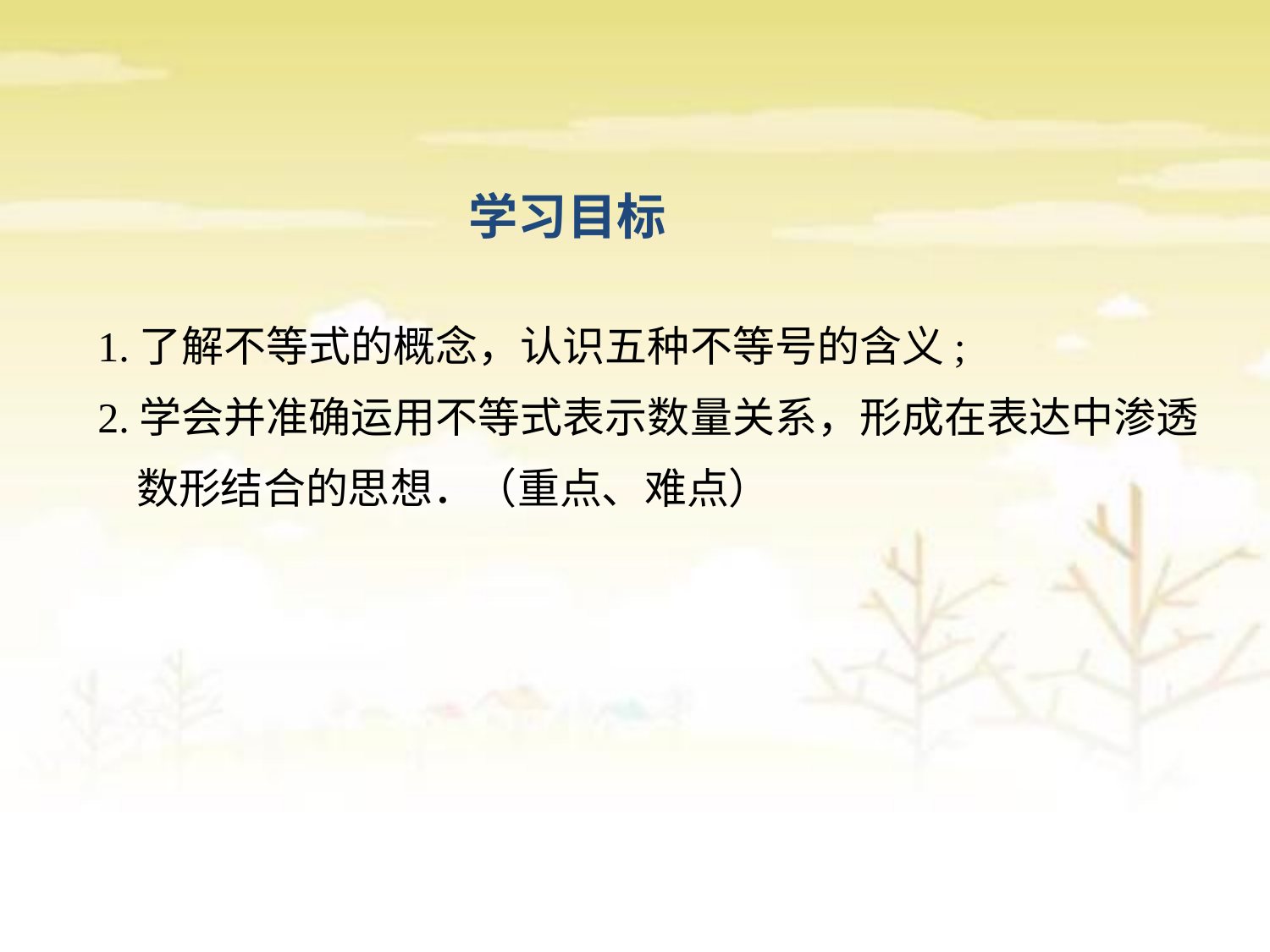

学习目标
1.了解不等式的概念，认识五种不等号的含义;
2.学会并准确运用不等式表示数量关系，形成在表达中渗透
   数形结合的思想．（重点、难点）